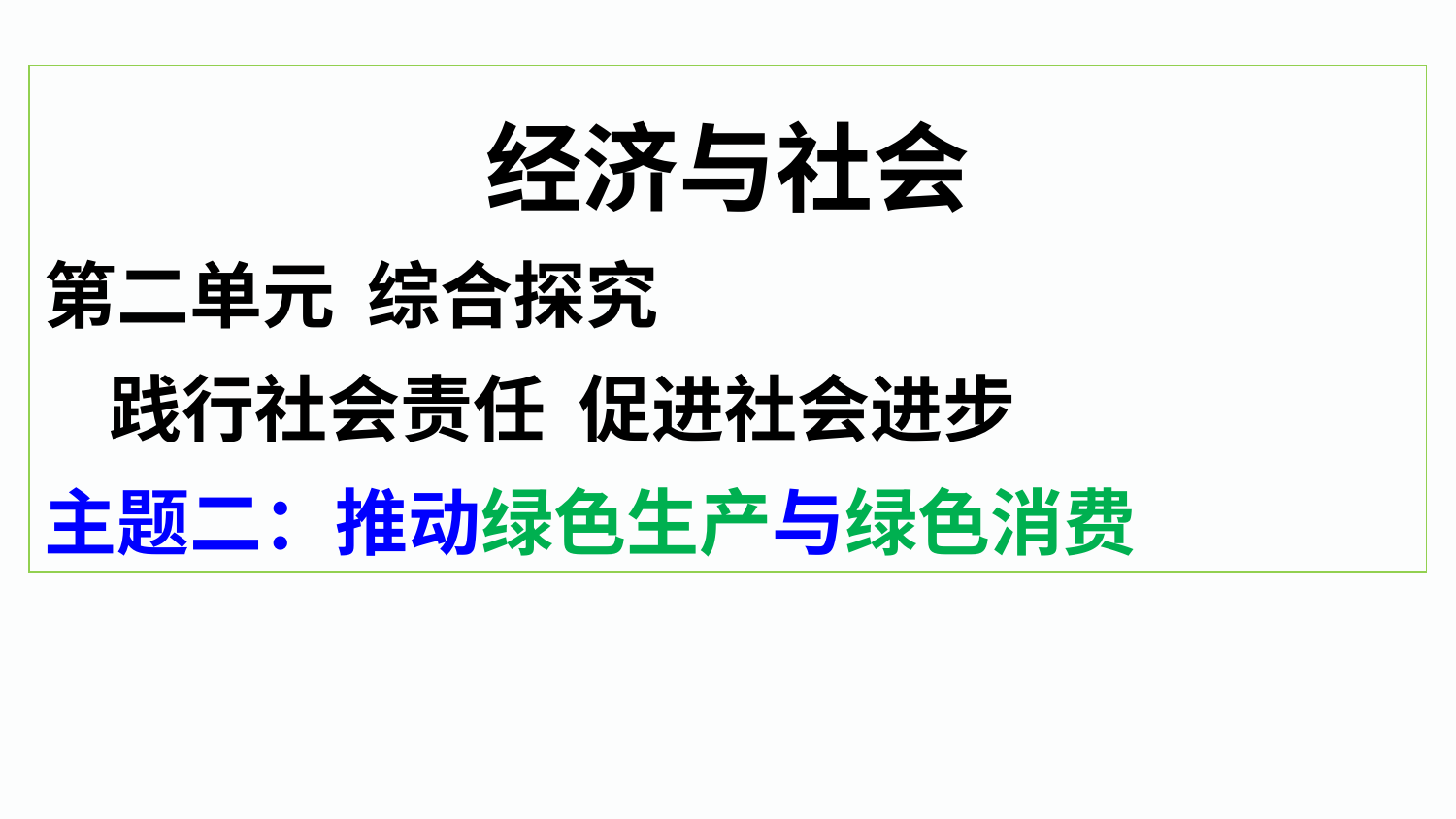

经济与社会
第二单元  综合探究
    践行社会责任  促进社会进步
主题二：推动绿色生产与绿色消费